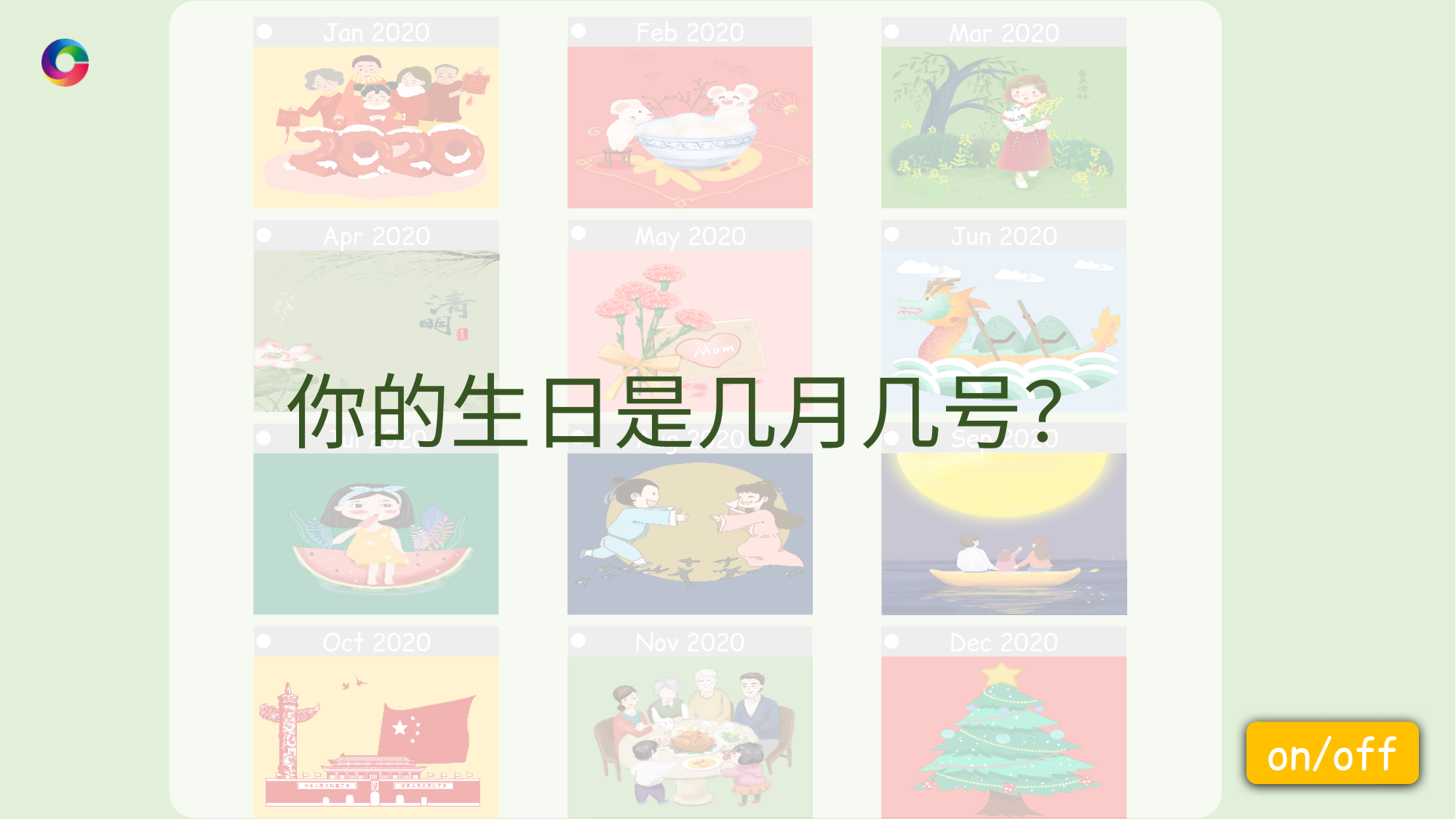

你的生日是几月几号？

Feb 2020

Jan 2020
Jan

Mar 2020

May 2020

Jun 2020

Apr 2020

Sep 2020

Jul 2020

Aug 2020

Oct 2020

Nov 2020

Dec 2020

on/off